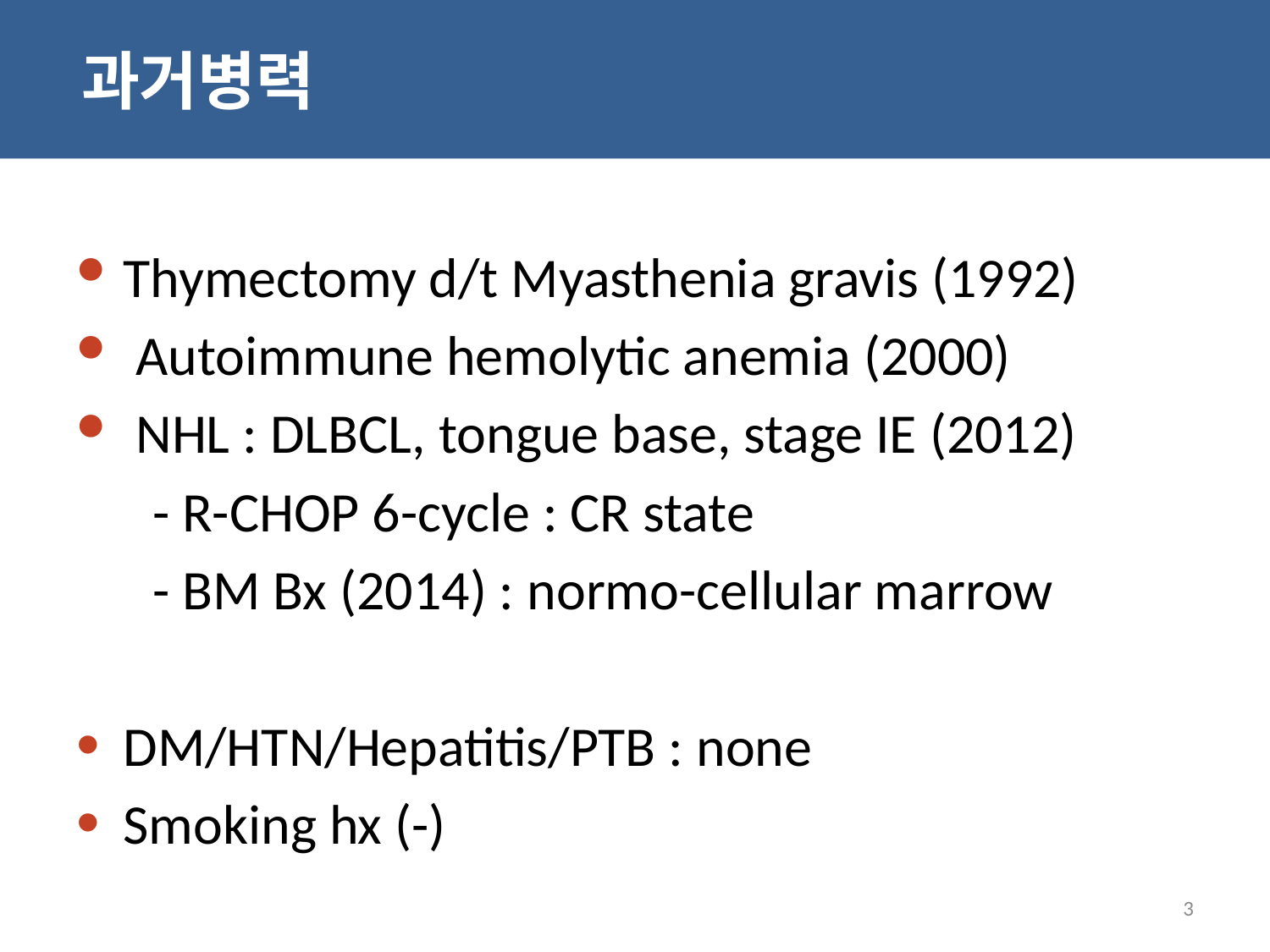

# 과거병력
Thymectomy d/t Myasthenia gravis (1992)
 Autoimmune hemolytic anemia (2000)
 NHL : DLBCL, tongue base, stage IE (2012)
      - R-CHOP 6-cycle : CR state
      - BM Bx (2014) : normo-cellular marrow

DM/HTN/Hepatitis/PTB : none
Smoking hx (-)
3